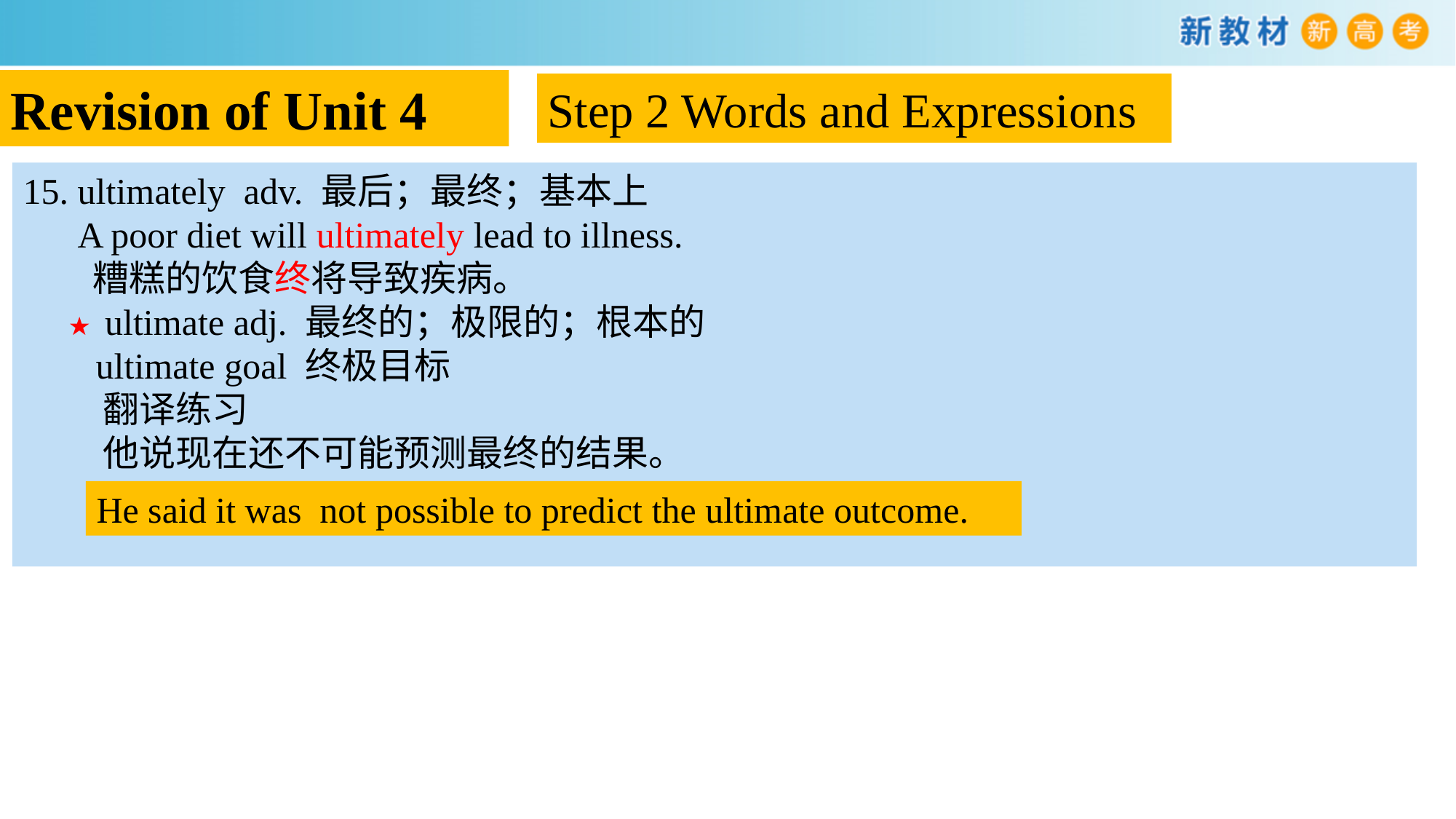

Revision of Unit 4
Step 2 Words and Expressions
15. ultimately  adv. 最后；最终；基本上
      A poor diet will ultimately lead to illness.
      糟糕的饮食终将导致疾病。
     ★ultimate adj. 最终的；极限的；根本的
        ultimate goal 终极目标
       翻译练习
       他说现在还不可能预测最终的结果。

He said it was  not possible to predict the ultimate outcome.